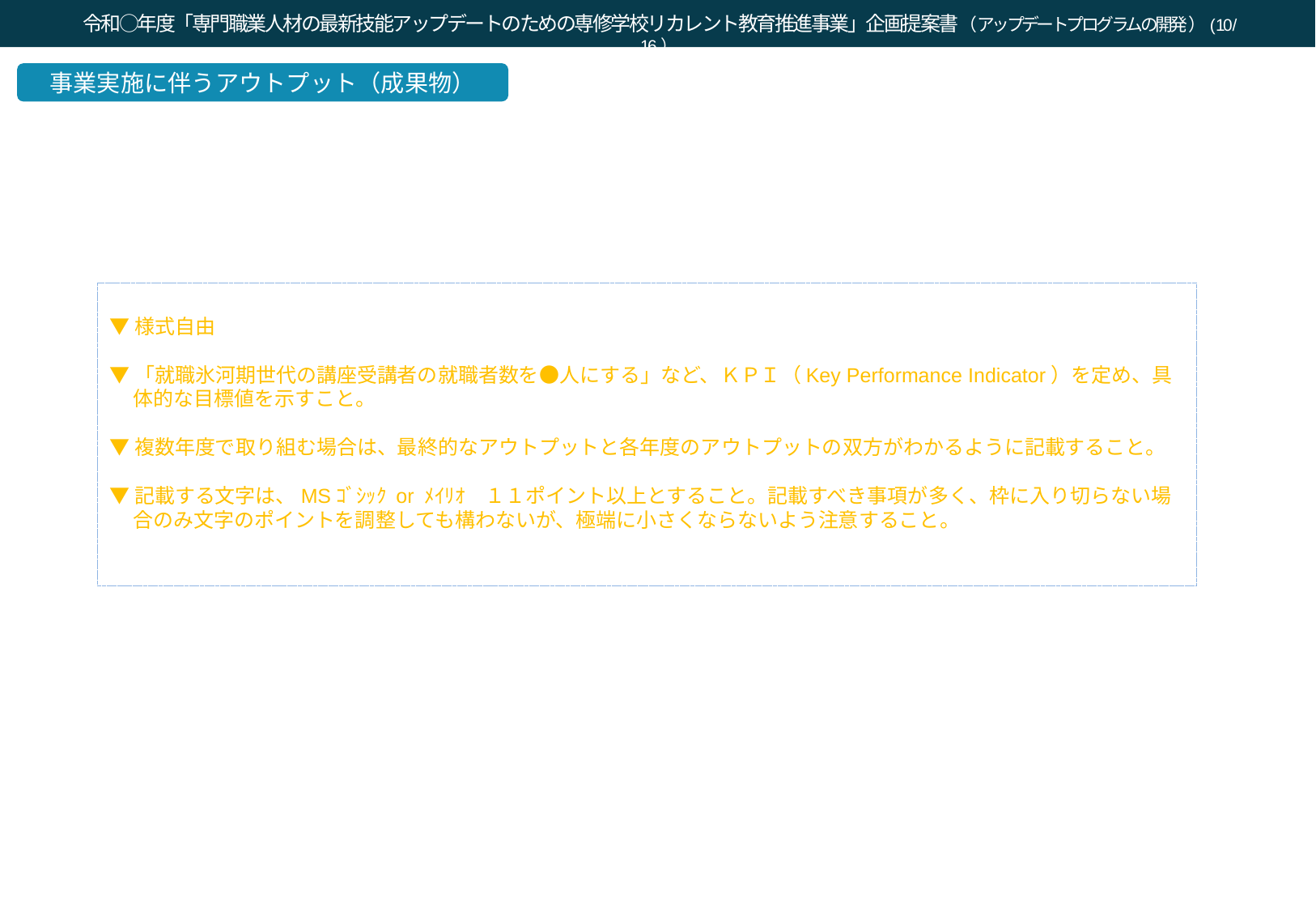

令和○年度「専門職業人材の最新技能アップデートのための専修学校リカレント教育推進事業」企画提案書（アップデートプログラムの開発）(10/16）
事業実施に伴うアウトプット（成果物）

▼様式自由

▼「就職氷河期世代の講座受講者の就職者数を●人にする」など、ＫＰＩ（Key Performance Indicator）を定め、具体的な目標値を示すこと。

▼複数年度で取り組む場合は、最終的なアウトプットと各年度のアウトプットの双方がわかるように記載すること。

▼記載する文字は、MSｺﾞｼｯｸ or ﾒｲﾘｵ　１１ポイント以上とすること。記載すべき事項が多く、枠に入り切らない場合のみ文字のポイントを調整しても構わないが、極端に小さくならないよう注意すること。